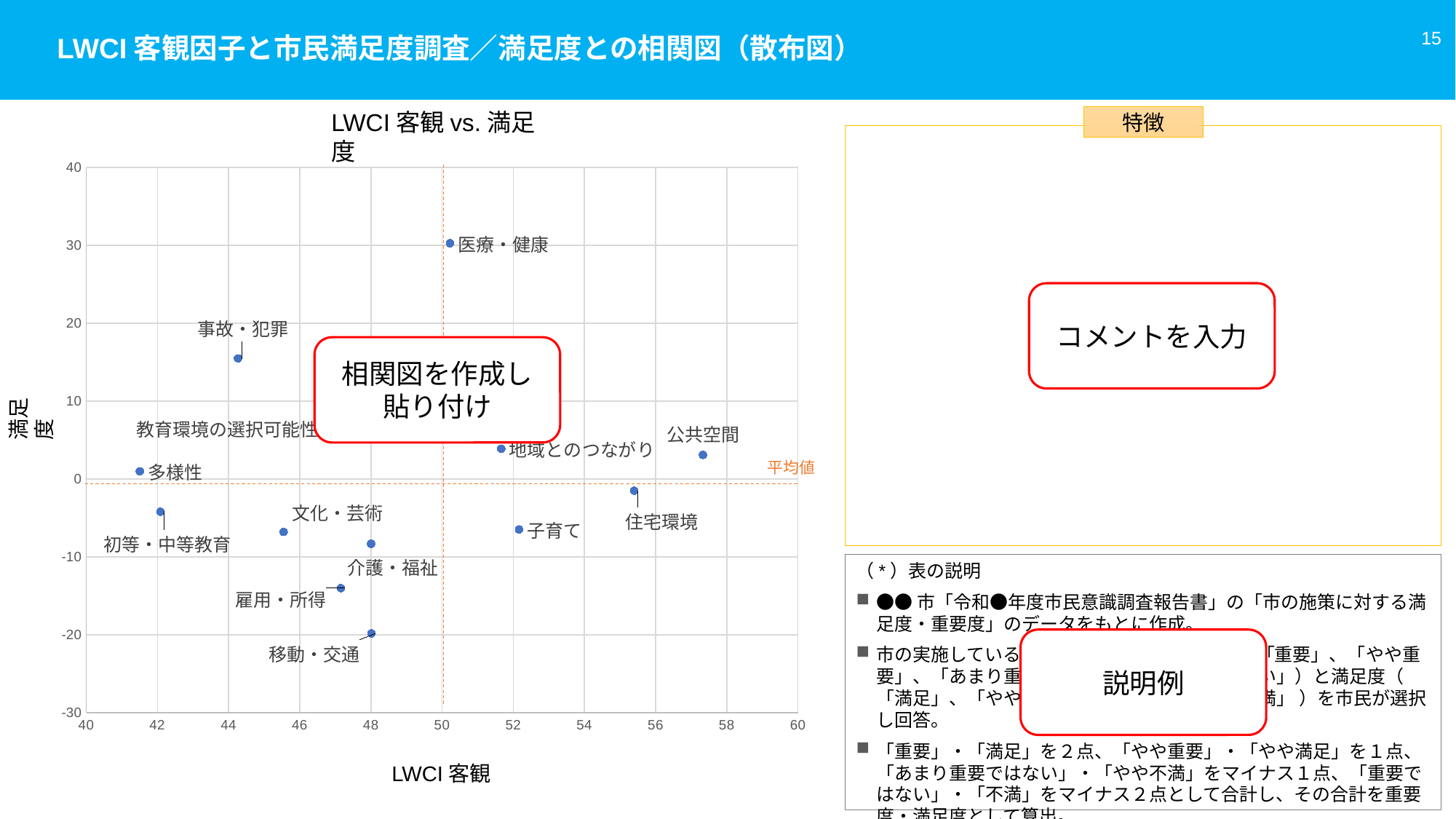

# LWCI客観因子と市民満足度調査／満足度との相関図（散布図）

LWCI客観vs.満足度
特徴

### Chart

| Category |  |
|---|---|
コメントを入力
相関図を作成し
貼り付け
満足度
平均値
（*）表の説明
●●市「令和●年度市民意識調査報告書」の「市の施策に対する満足度・重要度」のデータをもとに作成。
市の実施している●の施策について、重要度（「重要」、「やや重要」、「あまり重要ではない」、「重要ではない」）と満足度（ 「満足」、「やや満足」、「やや不満」、「不満」 ）を市民が選択し回答。
「重要」・「満足」を２点、「やや重要」・「やや満足」を１点、「あまり重要ではない」・「やや不満」をマイナス１点、「重要ではない」・「不満」をマイナス２点として合計し、その合計を重要度・満足度として算出。
説明例
LWCI客観